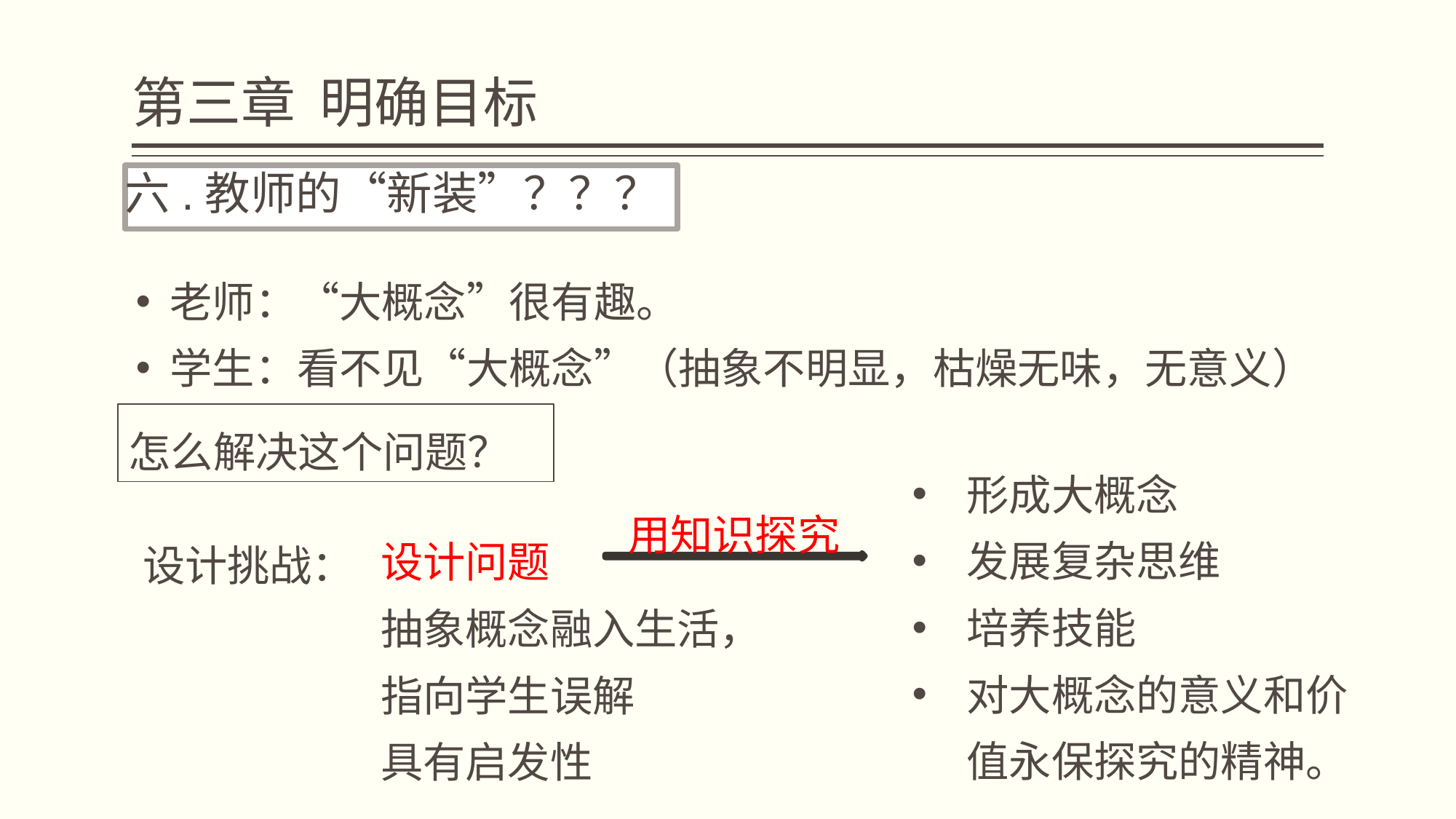

# 第三章  明确目标
六.教师的“新装”？？？
老师：“大概念”很有趣。
学生：看不见“大概念”（抽象不明显，枯燥无味，无意义）
怎么解决这个问题？
形成大概念
发展复杂思维
培养技能
对大概念的意义和价值永保探究的精神。
用知识探究
设计问题
抽象概念融入生活，指向学生误解
具有启发性
设计挑战：